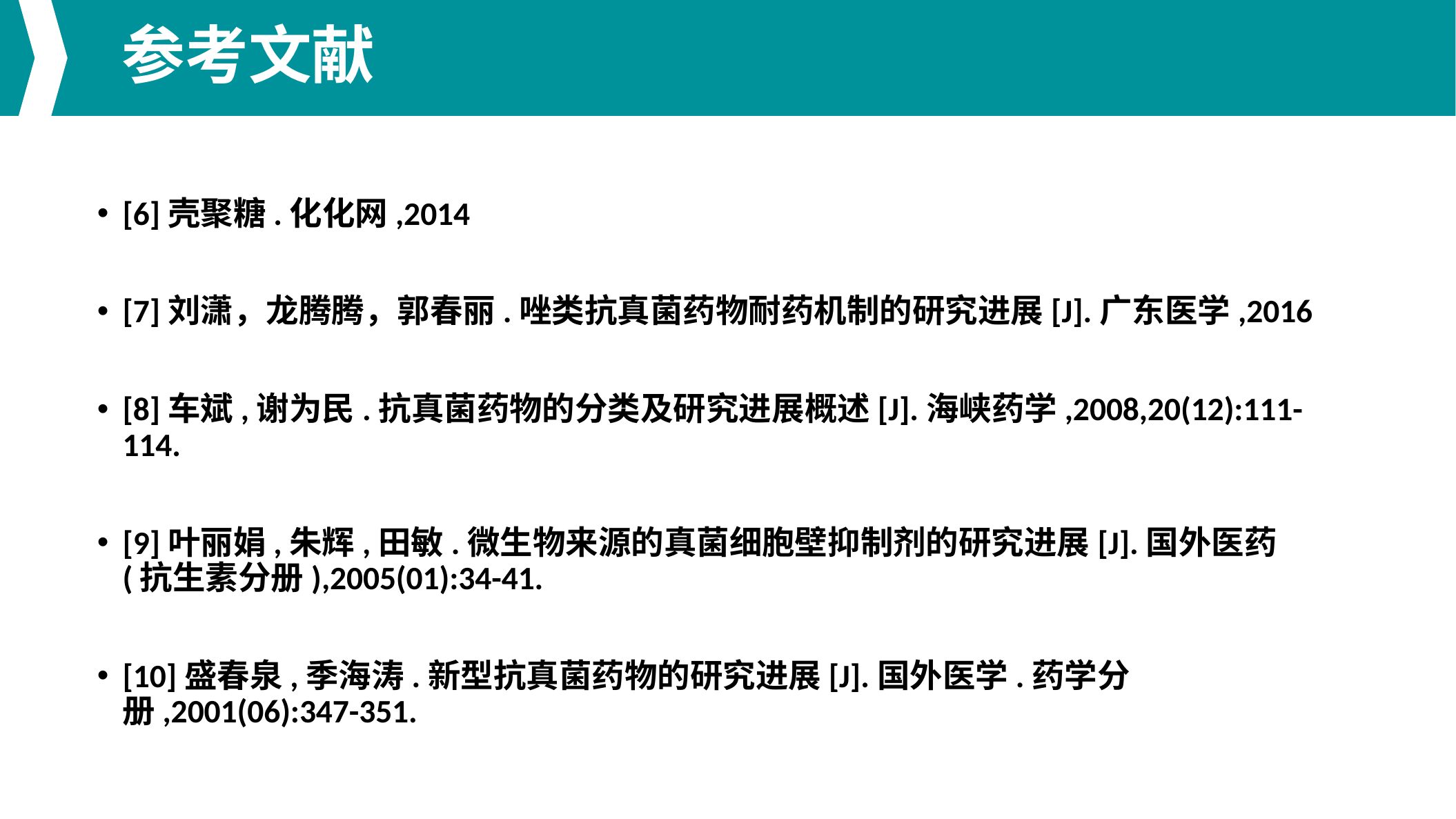

参考文献

[6]壳聚糖.化化网,2014

[7]刘潇，龙腾腾，郭春丽.唑类抗真菌药物耐药机制的研究进展[J].广东医学,2016

[8]车斌,谢为民.抗真菌药物的分类及研究进展概述[J].海峡药学,2008,20(12):111-114.

[9]叶丽娟,朱辉,田敏.微生物来源的真菌细胞壁抑制剂的研究进展[J].国外医药(抗生素分册),2005(01):34-41.

[10]盛春泉,季海涛.新型抗真菌药物的研究进展[J].国外医学.药学分册,2001(06):347-351.

点击请替换文字内容
点击请替换文字内容
请替换文字内容，添加相关标题，修改文字内容，也可以直接复制你的内容到此。请替换文字内容，添加相关标题，修改文字内容，也可以直接复制你的内容到此。请替换文字内容，添加相关标题，修改文字内容，也可以直接复制你的内容到此。
请替换文字内容，添加相关标题，修改文字内容，也可以直接复制你的内容到此。请替换文字内容，添加相关标题，修改文字内容，也可以直接复制你的内容到此。请替换文字内容，添加相关标题，修改文字内容，也可以直接复制你的内容到此。